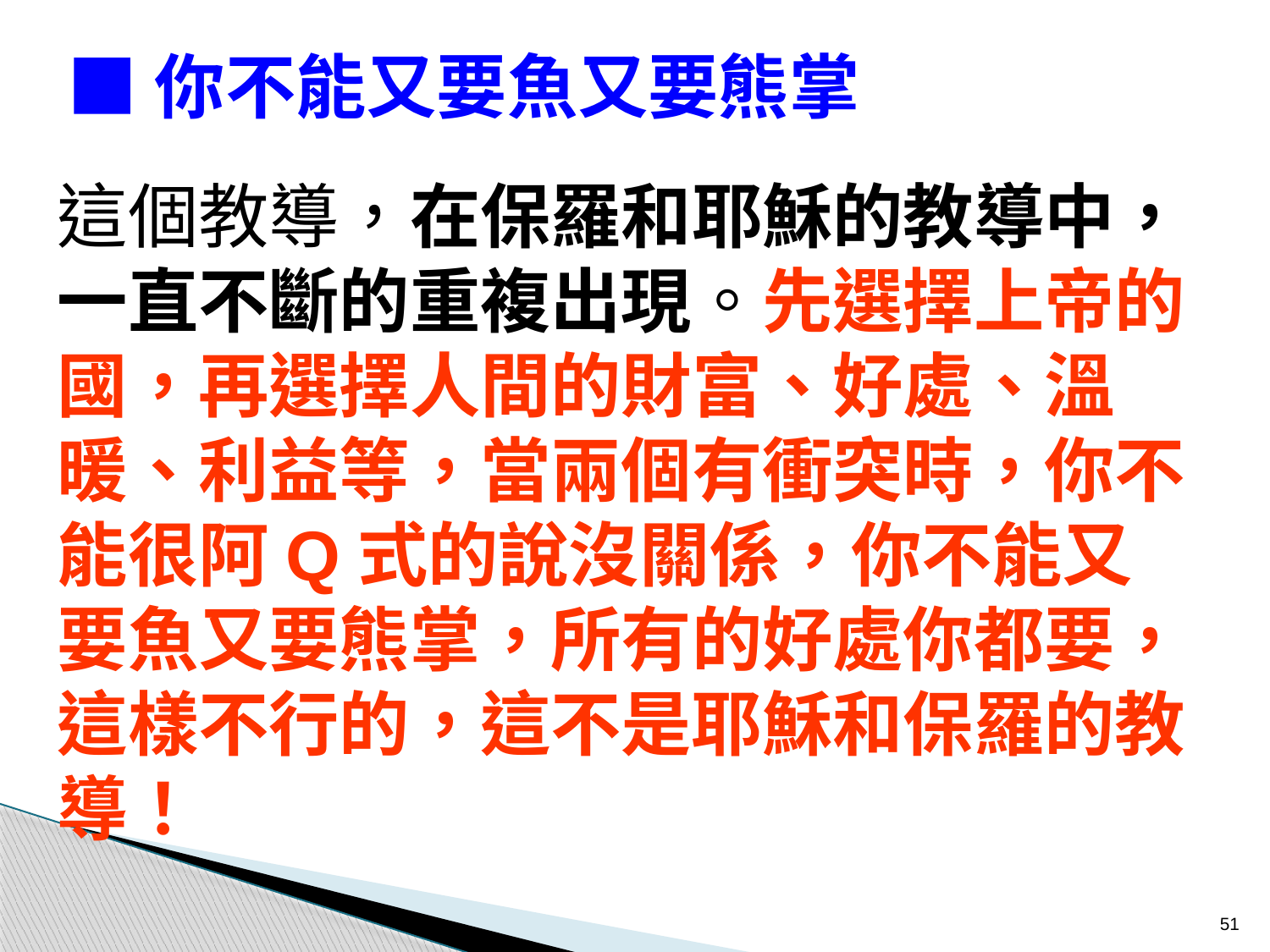

■你不能又要魚又要熊掌
這個教導，在保羅和耶穌的教導中，一直不斷的重複出現。先選擇上帝的國，再選擇人間的財富、好處、溫暖、利益等，當兩個有衝突時，你不能很阿Q式的說沒關係，你不能又要魚又要熊掌，所有的好處你都要，這樣不行的，這不是耶穌和保羅的教導！
51